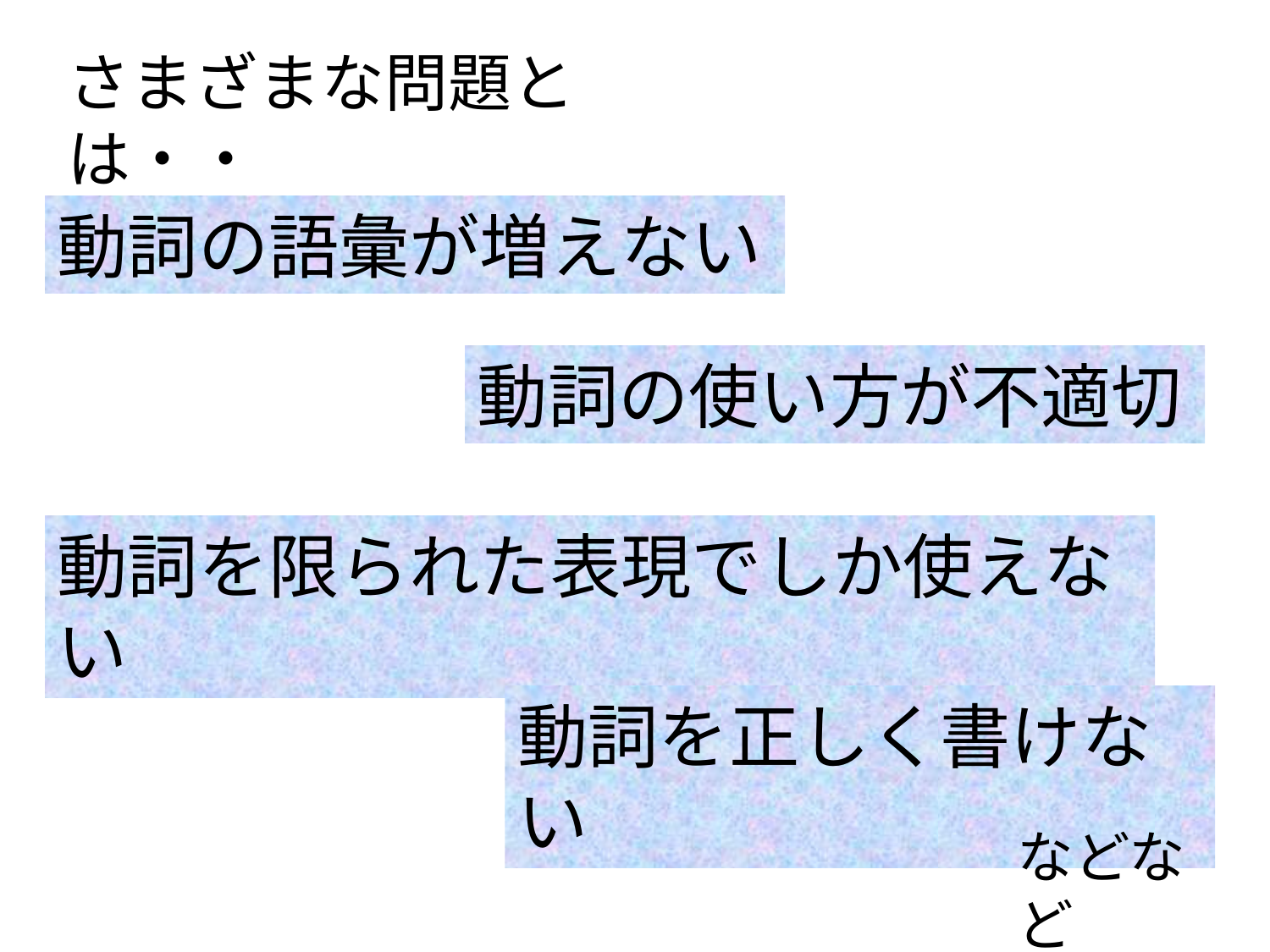

さまざまな問題とは・・
動詞の語彙が増えない
動詞の使い方が不適切
動詞を限られた表現でしか使えない
動詞を正しく書けない
などなど